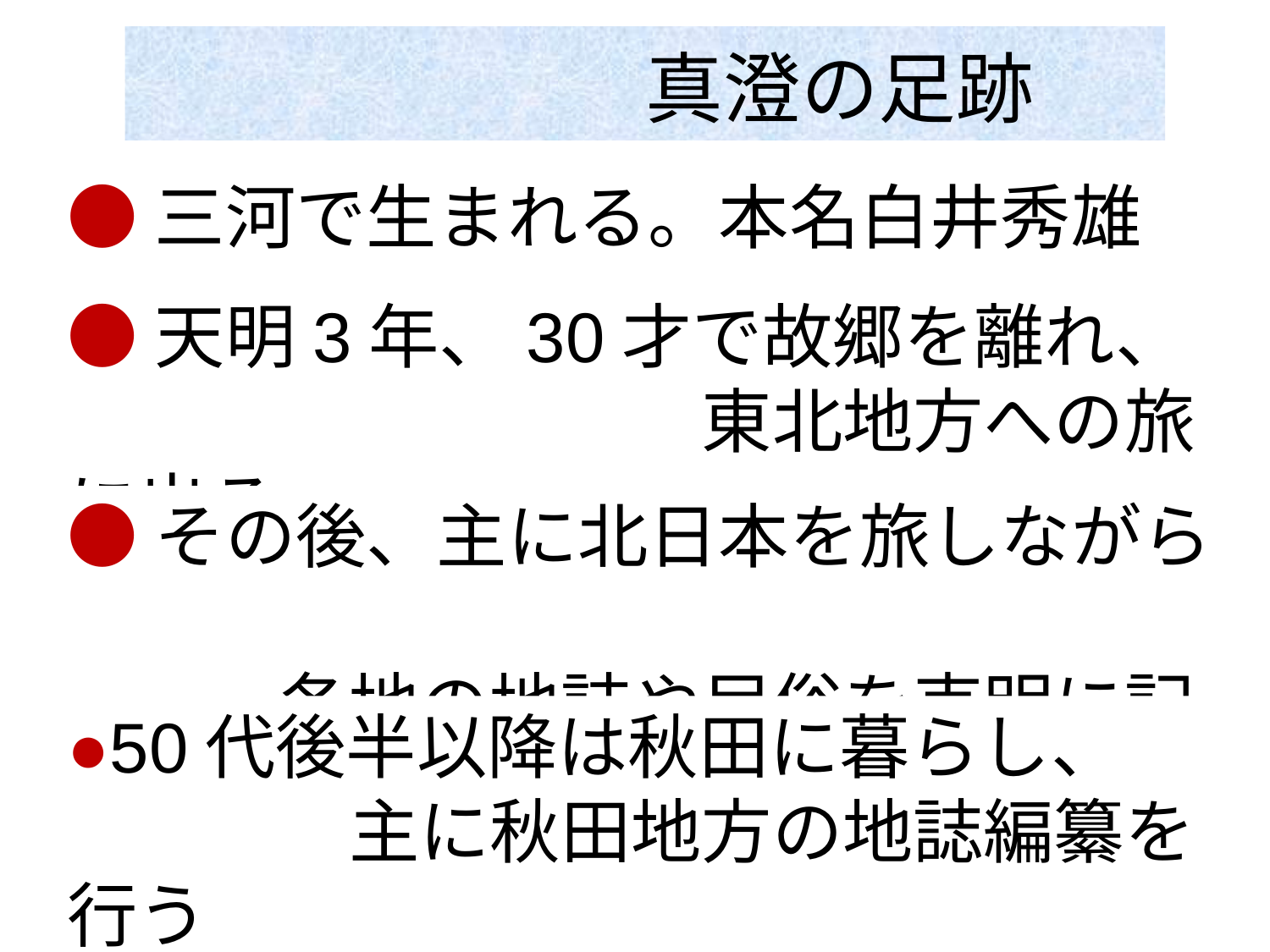

真澄の足跡
●三河で生まれる。本名白井秀雄
●天明3年、30才で故郷を離れ、
　　　　　　　　　東北地方への旅に出る
●その後、主に北日本を旅しながら
　　　各地の地誌や民俗を克明に記録
●50代後半以降は秋田に暮らし、
　　　　主に秋田地方の地誌編纂を行う